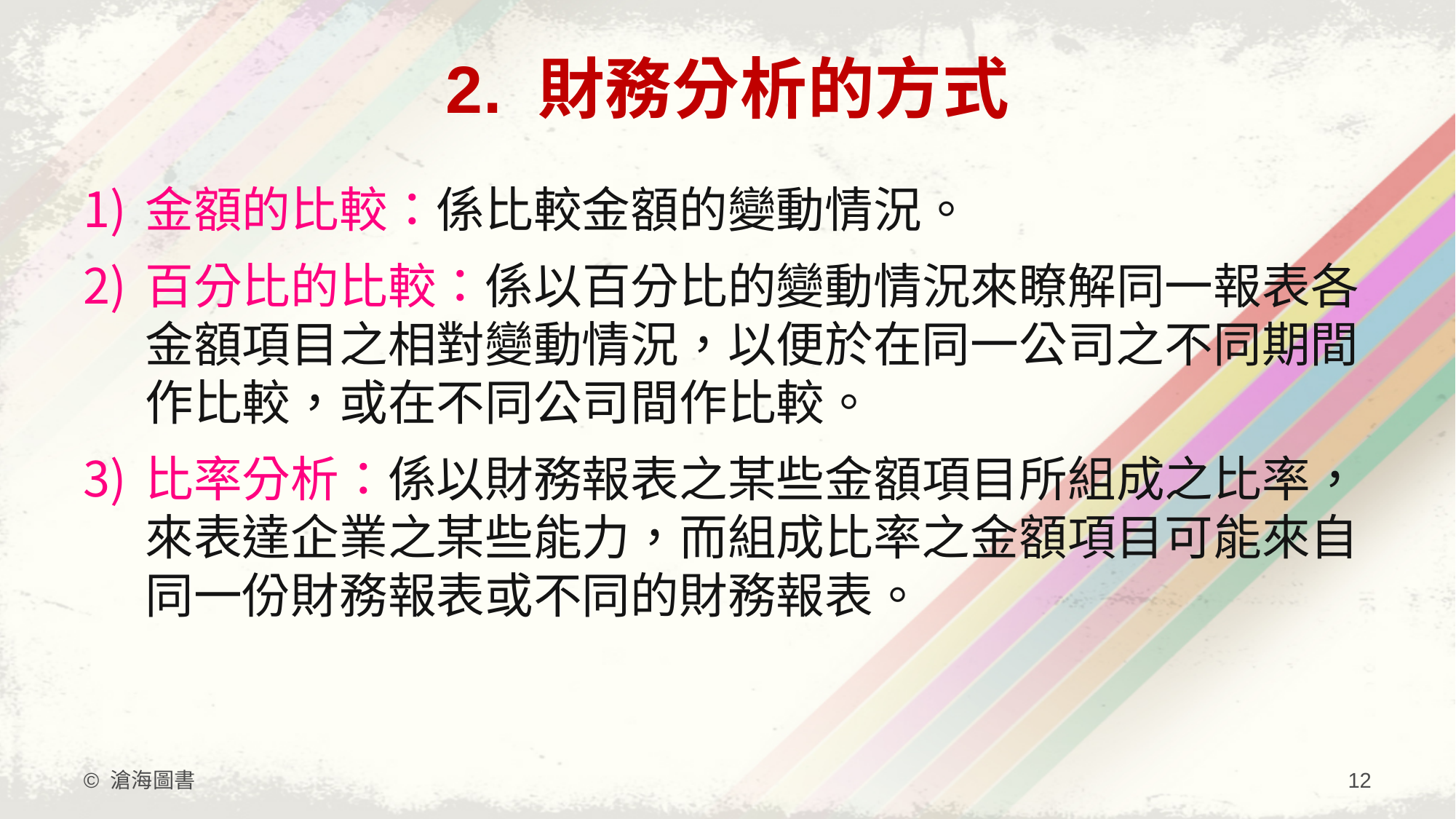

# 2. 財務分析的方式
金額的比較：係比較金額的變動情況。
百分比的比較：係以百分比的變動情況來瞭解同一報表各金額項目之相對變動情況，以便於在同一公司之不同期間作比較，或在不同公司間作比較。
比率分析：係以財務報表之某些金額項目所組成之比率，來表達企業之某些能力，而組成比率之金額項目可能來自同一份財務報表或不同的財務報表。

© 滄海圖書
12